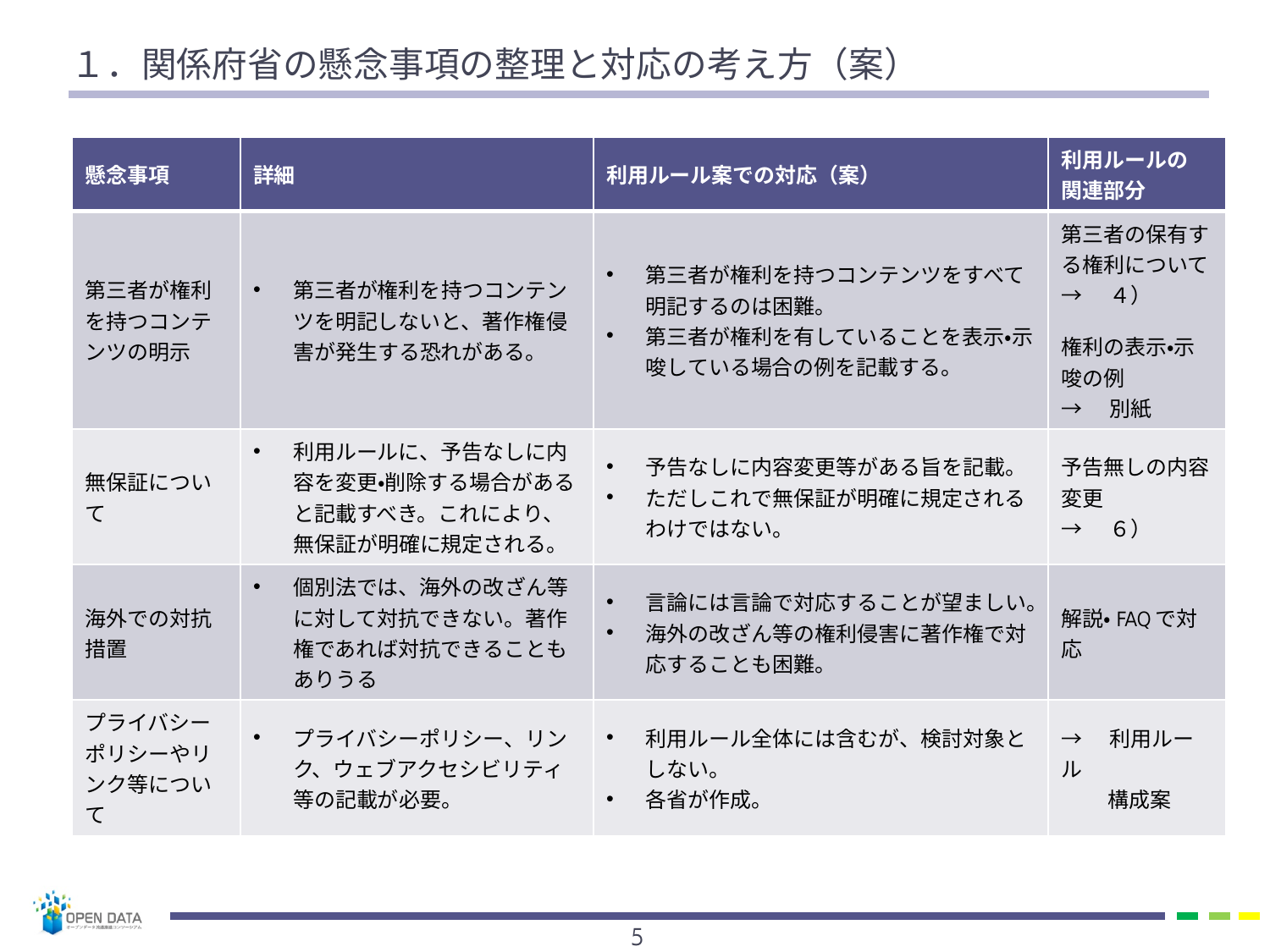

１．関係府省の懸念事項の整理と対応の考え方（案）
| 懸念事項 | 詳細 | 利用ルール案での対応（案） | 利用ルールの 関連部分 |
| --- | --- | --- | --- |
| 第三者が権利を持つコンテンツの明示 | 第三者が権利を持つコンテンツを明記しないと、著作権侵害が発生する恐れがある。 | 第三者が権利を持つコンテンツをすべて明記するのは困難。 第三者が権利を有していることを表示・示唆している場合の例を記載する。 | 第三者の保有する権利について →　４） 権利の表示・示唆の例 →　別紙 |
| 無保証について | 利用ルールに、予告なしに内容を変更・削除する場合があると記載すべき。これにより、無保証が明確に規定される。 | 予告なしに内容変更等がある旨を記載。 ただしこれで無保証が明確に規定されるわけではない。 | 予告無しの内容変更 →　６） |
| 海外での対抗措置 | 個別法では、海外の改ざん等に対して対抗できない。著作権であれば対抗できることもありうる | 言論には言論で対応することが望ましい。 海外の改ざん等の権利侵害に著作権で対応することも困難。 | 解説・FAQで対応 |
| プライバシーポリシーやリンク等について | プライバシーポリシー、リンク、ウェブアクセシビリティ等の記載が必要。 | 利用ルール全体には含むが、検討対象としない。 各省が作成。 | →　利用ルール 　　 構成案 |
5